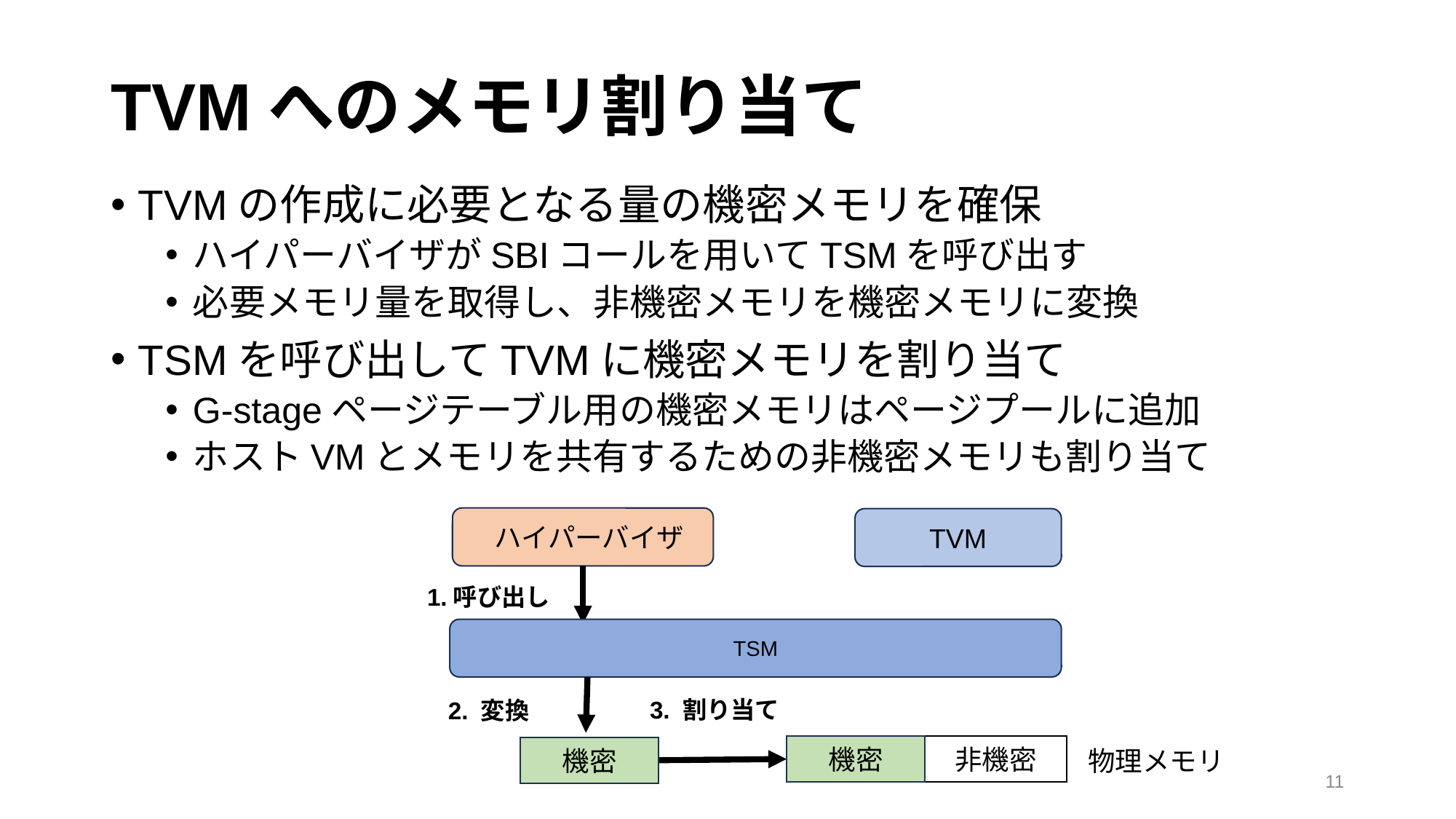

# TVMへのメモリ割り当て
TVMの作成に必要となる量の機密メモリを確保
ハイパーバイザがSBIコールを用いてTSMを呼び出す
必要メモリ量を取得し、非機密メモリを機密メモリに変換
TSMを呼び出してTVMに機密メモリを割り当て
G-stageページテーブル用の機密メモリはページプールに追加
ホストVMとメモリを共有するための非機密メモリも割り当て

 ハイパーバイザ
TVM
1.呼び出し
TSM
3. 割り当て
2. 変換
機密
非機密
機密
物理メモリ
11